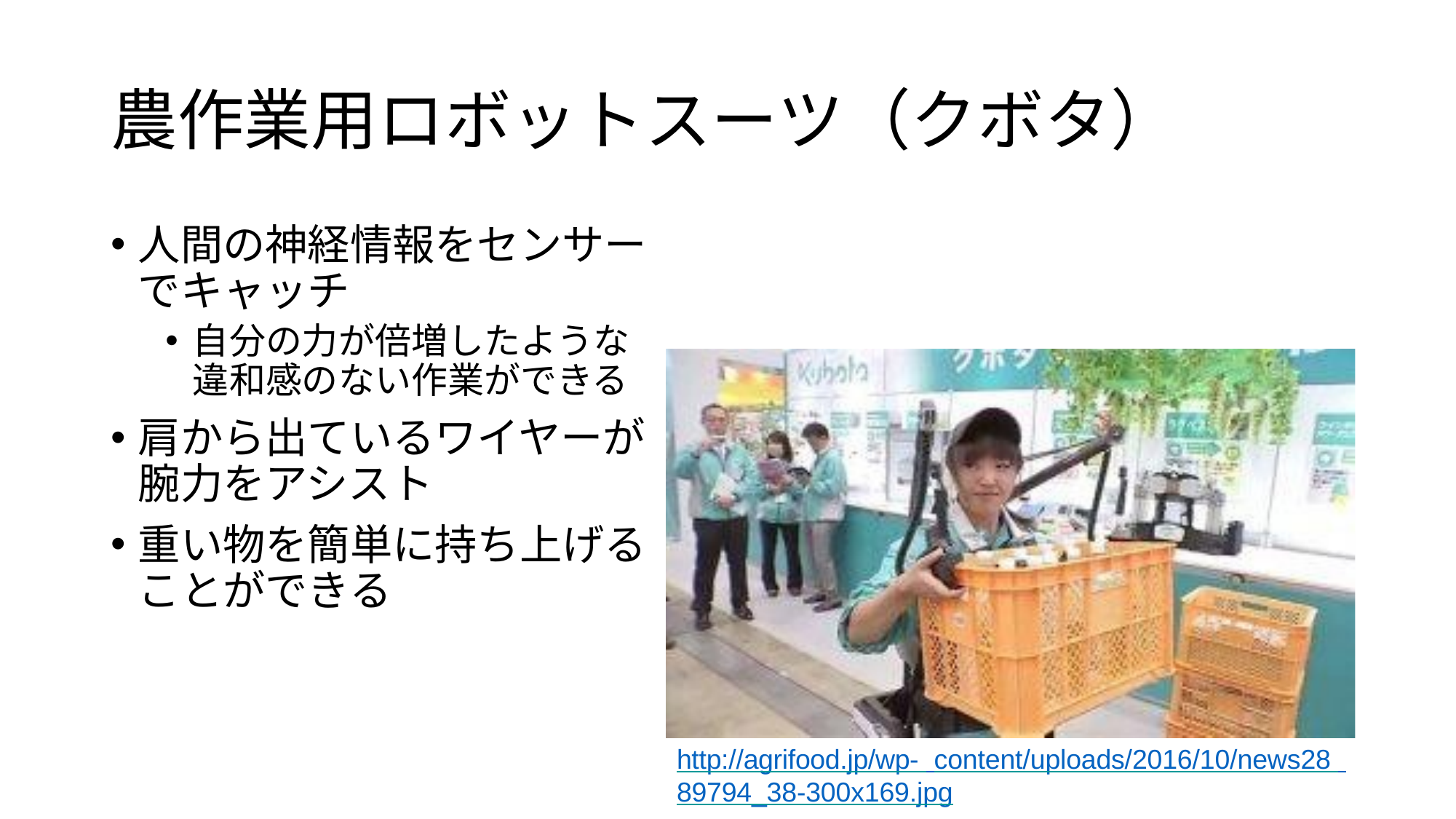

# 農作業用ロボットスーツ（クボタ）
人間の神経情報をセンサーでキャッチ
自分の力が倍増したような違和感のない作業ができる
肩から出ているワイヤーが腕力をアシスト
重い物を簡単に持ち上げることができる

http://agrifood.jp/wp-  content/uploads/2016/10/news28  89794_38-300x169.jpg